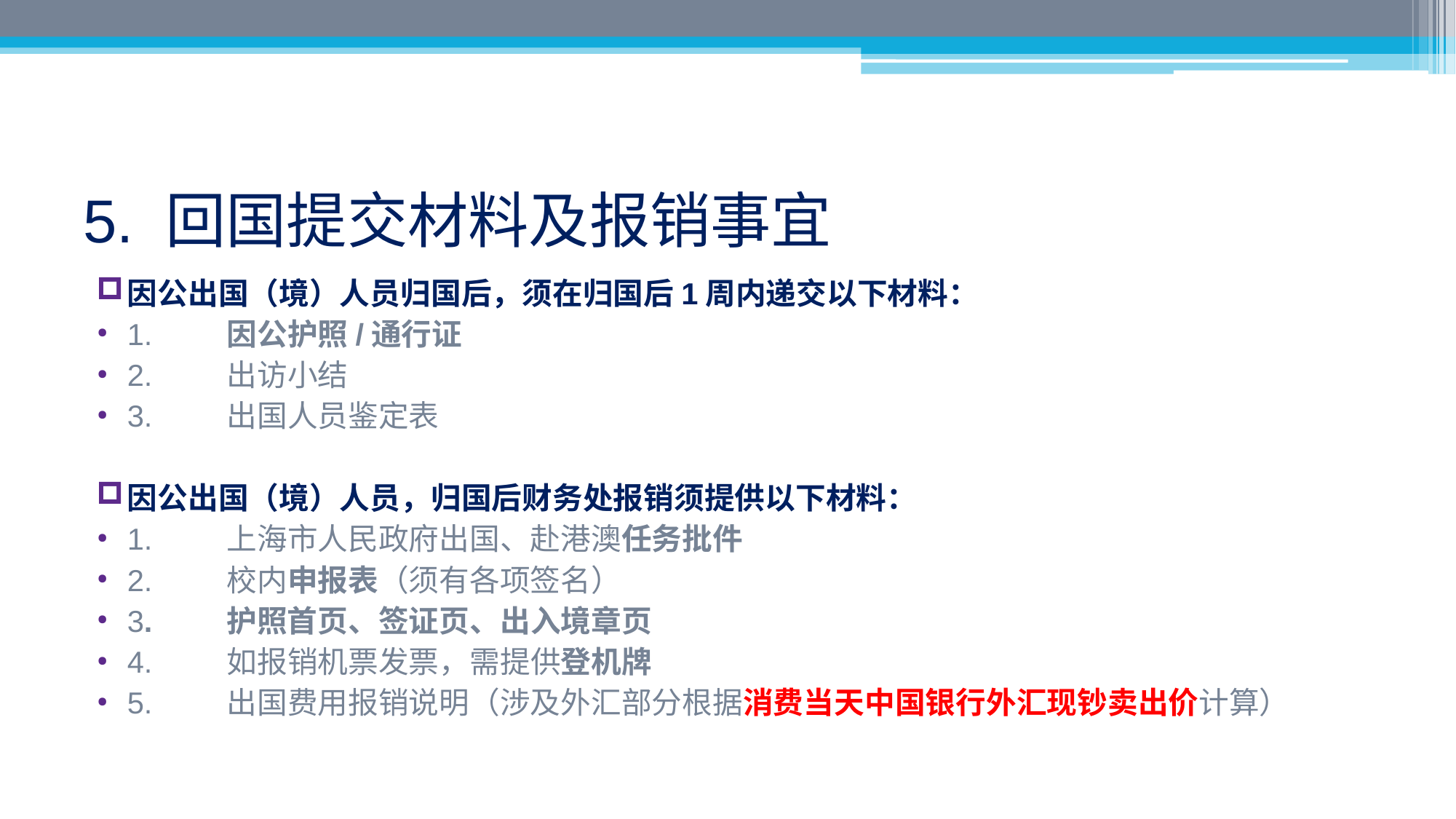

# 5. 回国提交材料及报销事宜
因公出国（境）人员归国后，须在归国后1周内递交以下材料：
1.        因公护照/通行证
2.        出访小结
3.        出国人员鉴定表

因公出国（境）人员，归国后财务处报销须提供以下材料：
1.        上海市人民政府出国、赴港澳任务批件
2.        校内申报表（须有各项签名）
3.        护照首页、签证页、出入境章页
4.        如报销机票发票，需提供登机牌
5.        出国费用报销说明（涉及外汇部分根据消费当天中国银行外汇现钞卖出价计算）